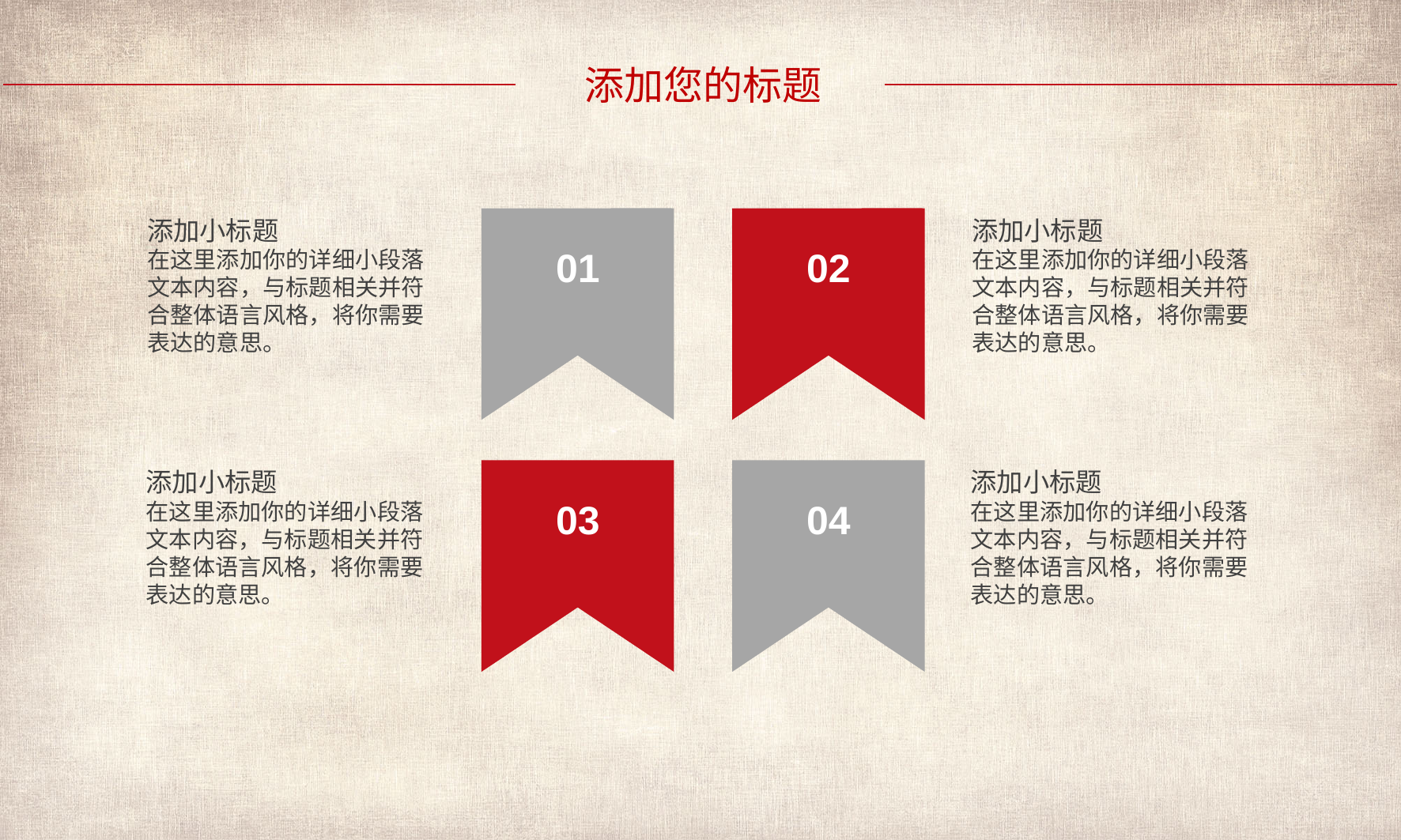

添加您的标题
添加小标题
在这里添加你的详细小段落文本内容，与标题相关并符合整体语言风格，将你需要表达的意思。

01

02
添加小标题
在这里添加你的详细小段落文本内容，与标题相关并符合整体语言风格，将你需要表达的意思。
添加小标题
在这里添加你的详细小段落文本内容，与标题相关并符合整体语言风格，将你需要表达的意思。

03

04
添加小标题
在这里添加你的详细小段落文本内容，与标题相关并符合整体语言风格，将你需要表达的意思。